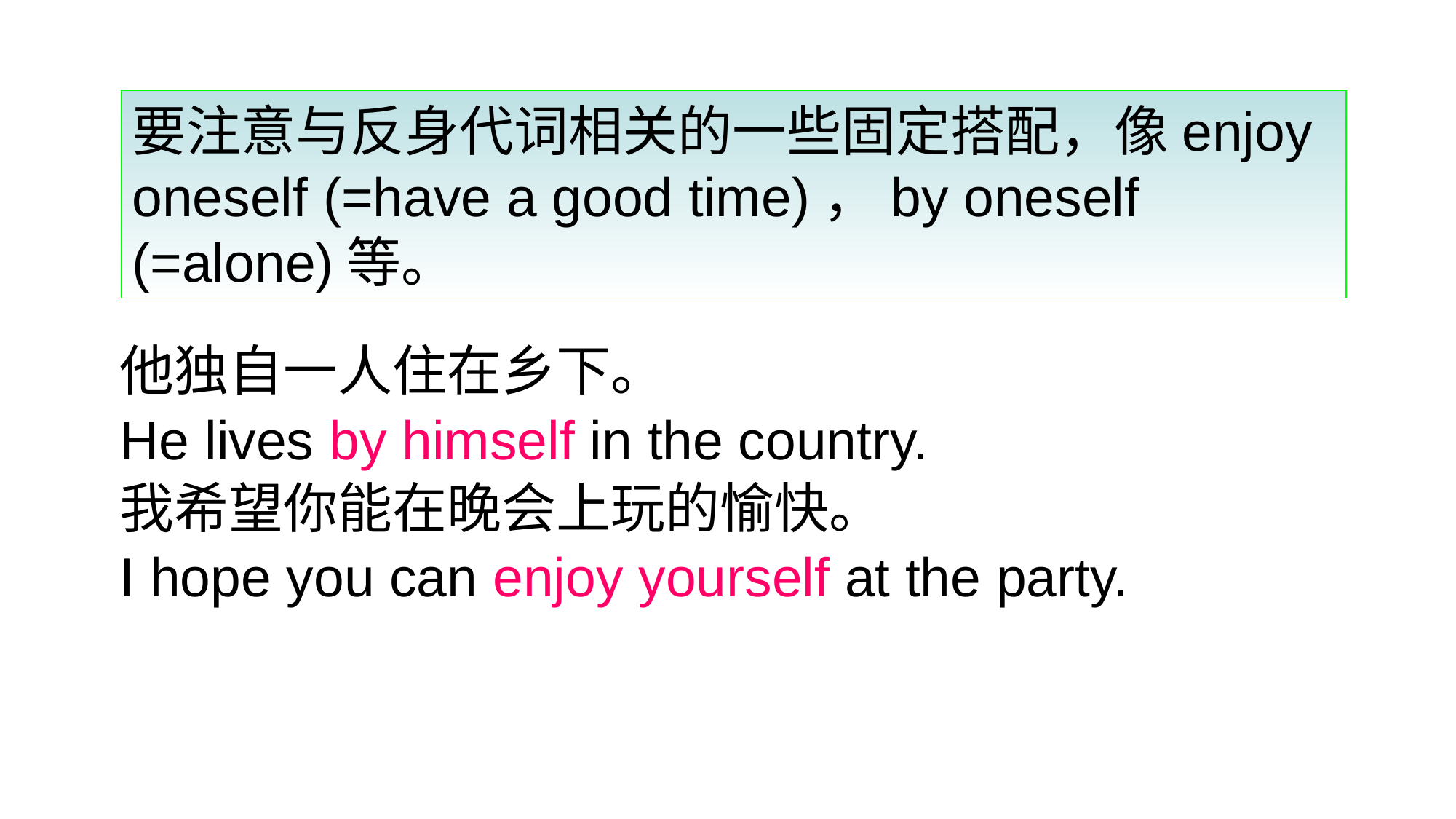

要注意与反身代词相关的一些固定搭配，像enjoy oneself (=have a good time)，by oneself (=alone)等。
他独自一人住在乡下。
He lives by himself in the country.
我希望你能在晚会上玩的愉快。
I hope you can enjoy yourself at the party.